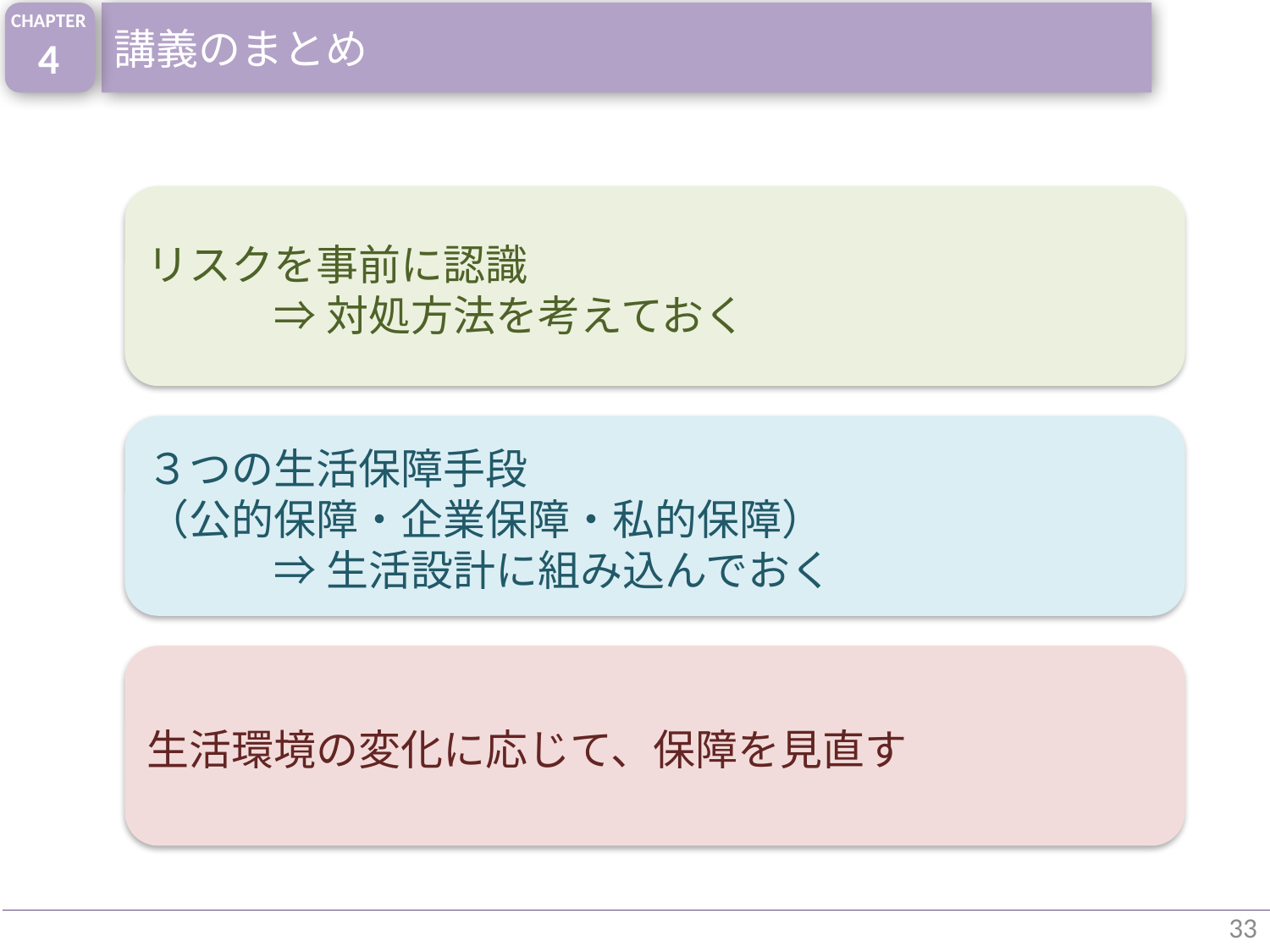

CHAPTER
4
講義のまとめ
リスクを事前に認識
	⇒対処方法を考えておく
３つの生活保障手段
（公的保障・企業保障・私的保障）
	⇒生活設計に組み込んでおく
生活環境の変化に応じて、保障を見直す
33